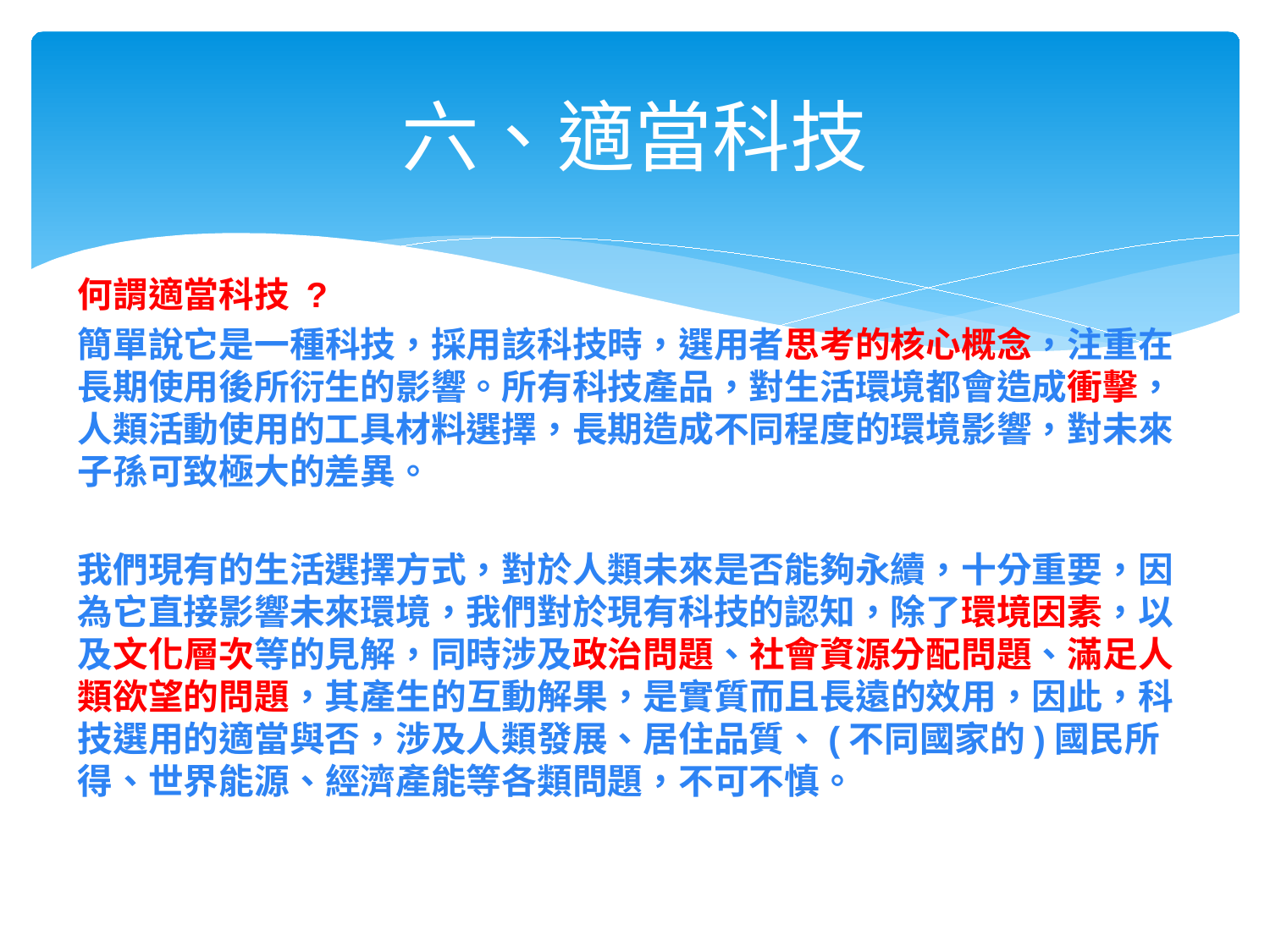

# 六、適當科技
何謂適當科技 ?
簡單說它是一種科技，採用該科技時，選用者思考的核心概念，注重在長期使用後所衍生的影響。所有科技產品，對生活環境都會造成衝擊，人類活動使用的工具材料選擇，長期造成不同程度的環境影響，對未來子孫可致極大的差異。

我們現有的生活選擇方式，對於人類未來是否能夠永續，十分重要，因為它直接影響未來環境，我們對於現有科技的認知，除了環境因素，以及文化層次等的見解，同時涉及政治問題、社會資源分配問題、滿足人類欲望的問題，其產生的互動解果，是實質而且長遠的效用，因此，科技選用的適當與否，涉及人類發展、居住品質、(不同國家的)國民所得、世界能源、經濟產能等各類問題，不可不慎。